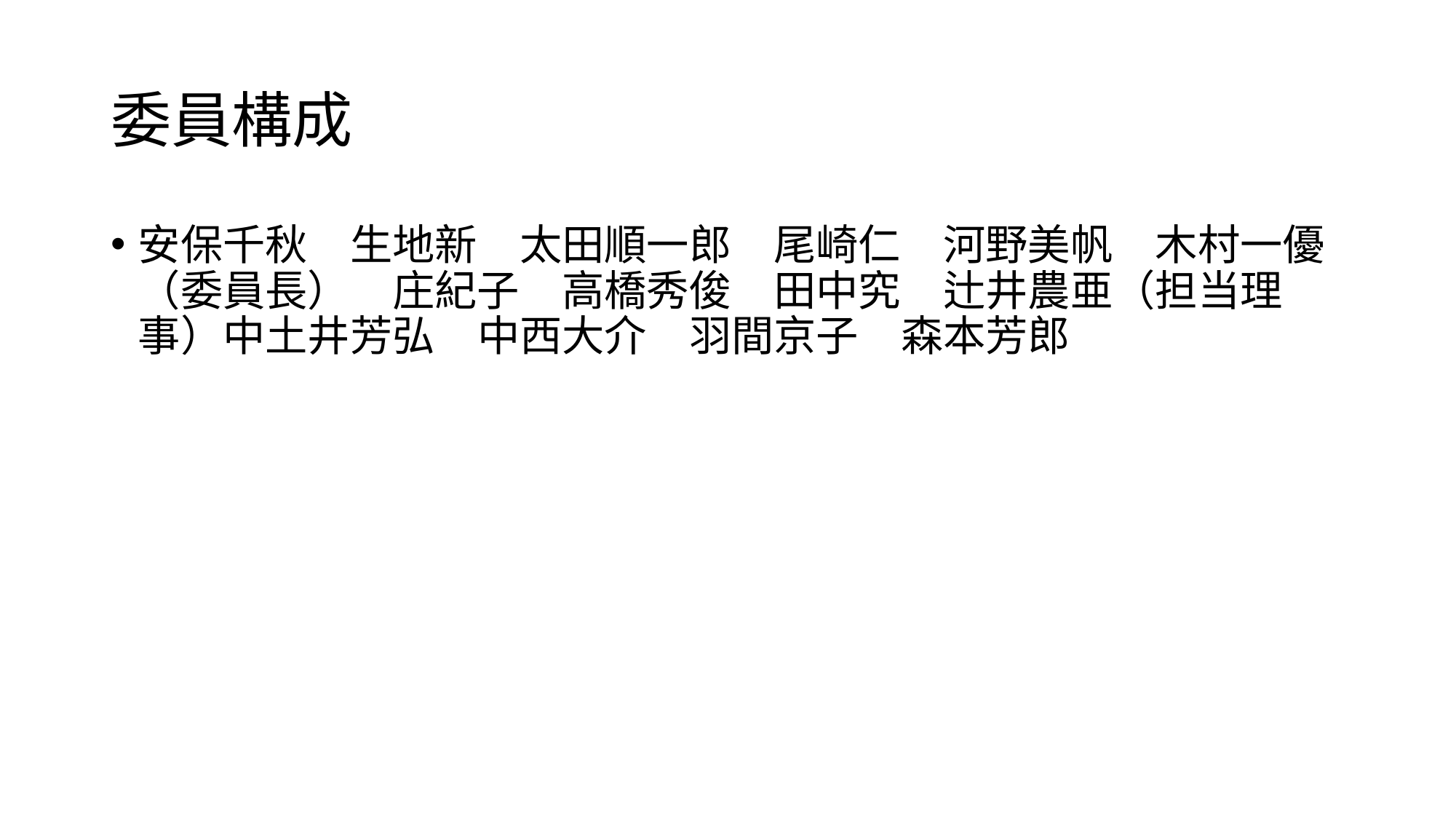

# 委員構成
安保千秋　生地新　太田順一郎　尾崎仁　河野美帆　木村一優（委員長）　庄紀子　高橋秀俊　田中究　辻井農亜（担当理事）中土井芳弘　中西大介　羽間京子　森本芳郎